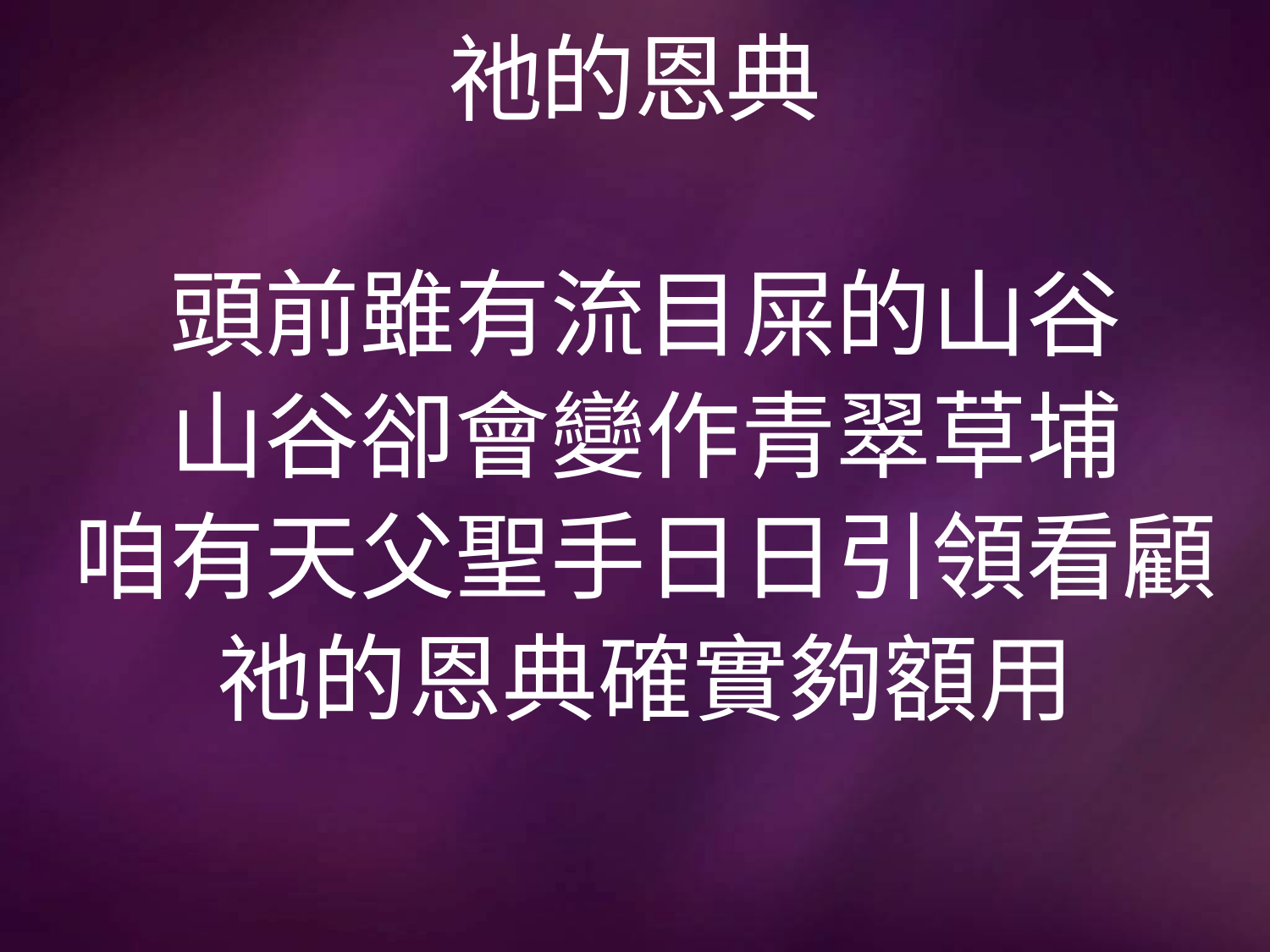

# 祂的恩典
頭前雖有流目屎的山谷
山谷卻會變作青翠草埔
咱有天父聖手日日引領看顧
祂的恩典確實夠額用